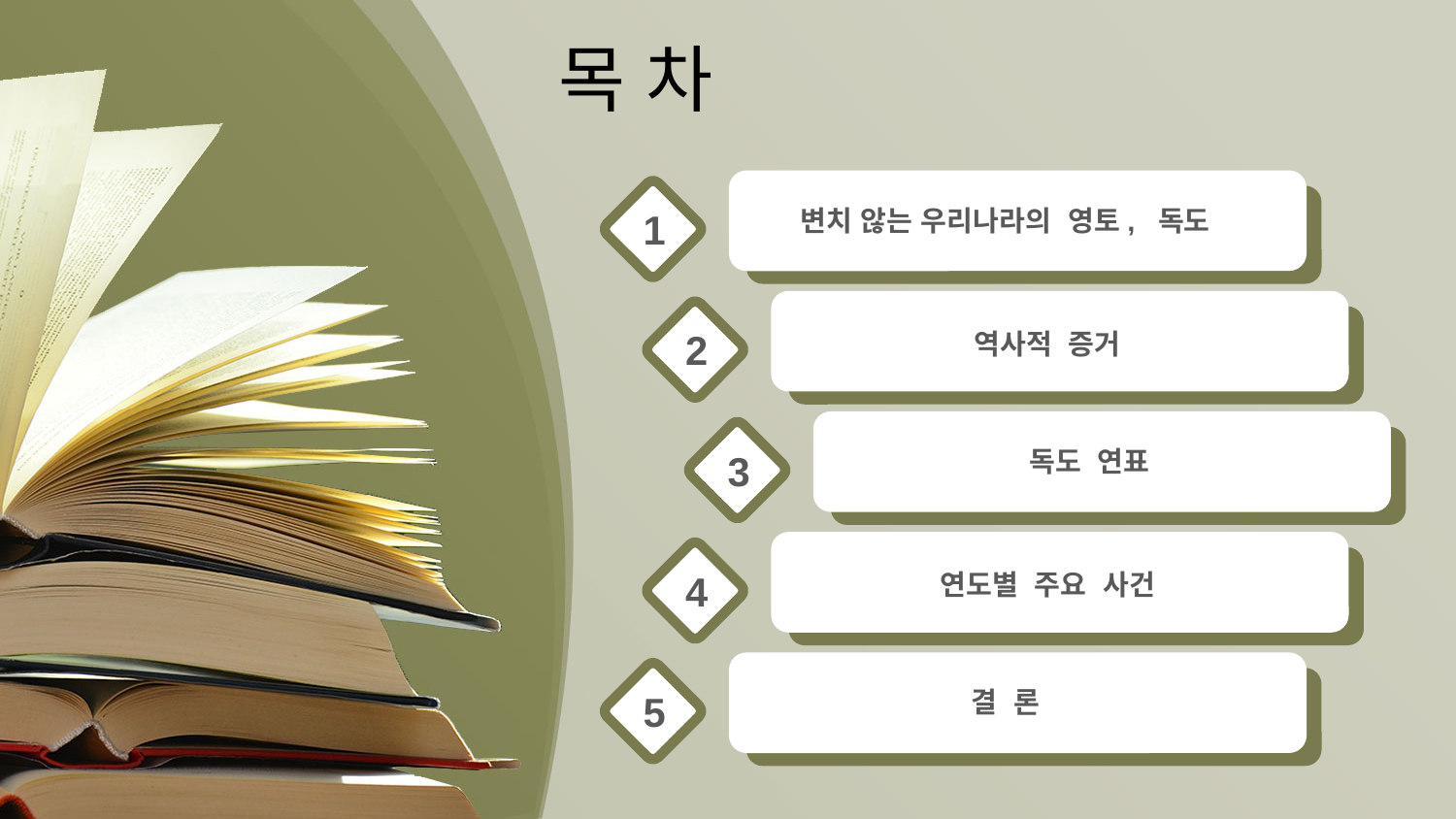

목 차

1
변치 않는 우리나라의  영토,  독도

2
역사적  증거

3
독도  연표

4
연도별  주요  사건

5
결  론